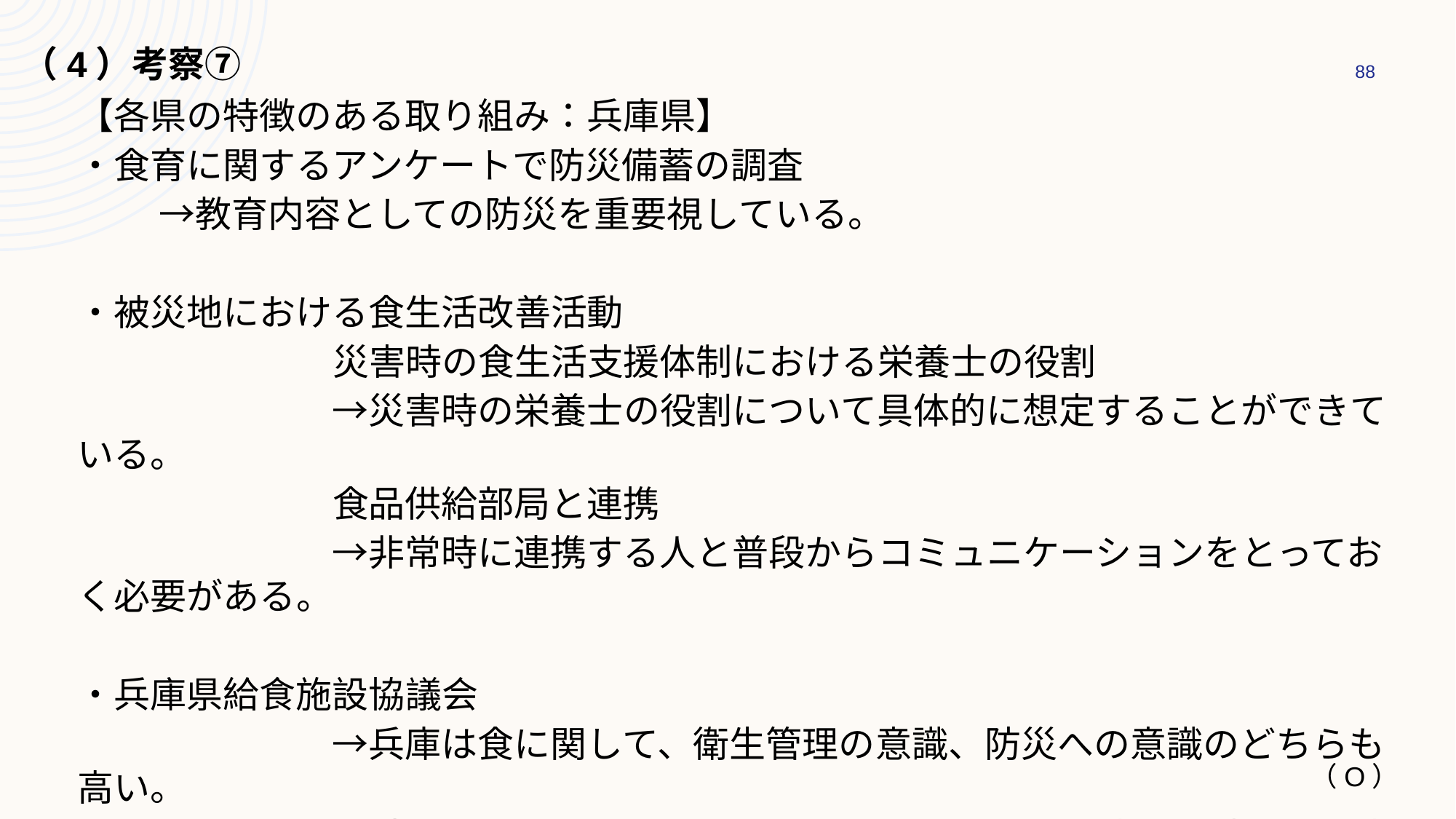

# （4）考察⑦
88
【各県の特徴のある取り組み：兵庫県】
・食育に関するアンケートで防災備蓄の調査
　　 →教育内容としての防災を重要視している。

・被災地における食生活改善活動
　　　　　　　災害時の食生活支援体制における栄養士の役割
　　　　　　　→災害時の栄養士の役割について具体的に想定することができている。
　　　　　　　食品供給部局と連携
　　　　　　　→非常時に連携する人と普段からコミュニケーションをとっておく必要がある。

・兵庫県給食施設協議会
　　　　　　　→兵庫は食に関して、衛生管理の意識、防災への意識のどちらも高い。
　　　　　　　　 全国のお手本になるべき。そうすることで兵庫県の防災への意識は一層高まり、
　　　　　　　　 ほかの地域はお手本ができることで防災の事業がやりやすくなる。

（O）